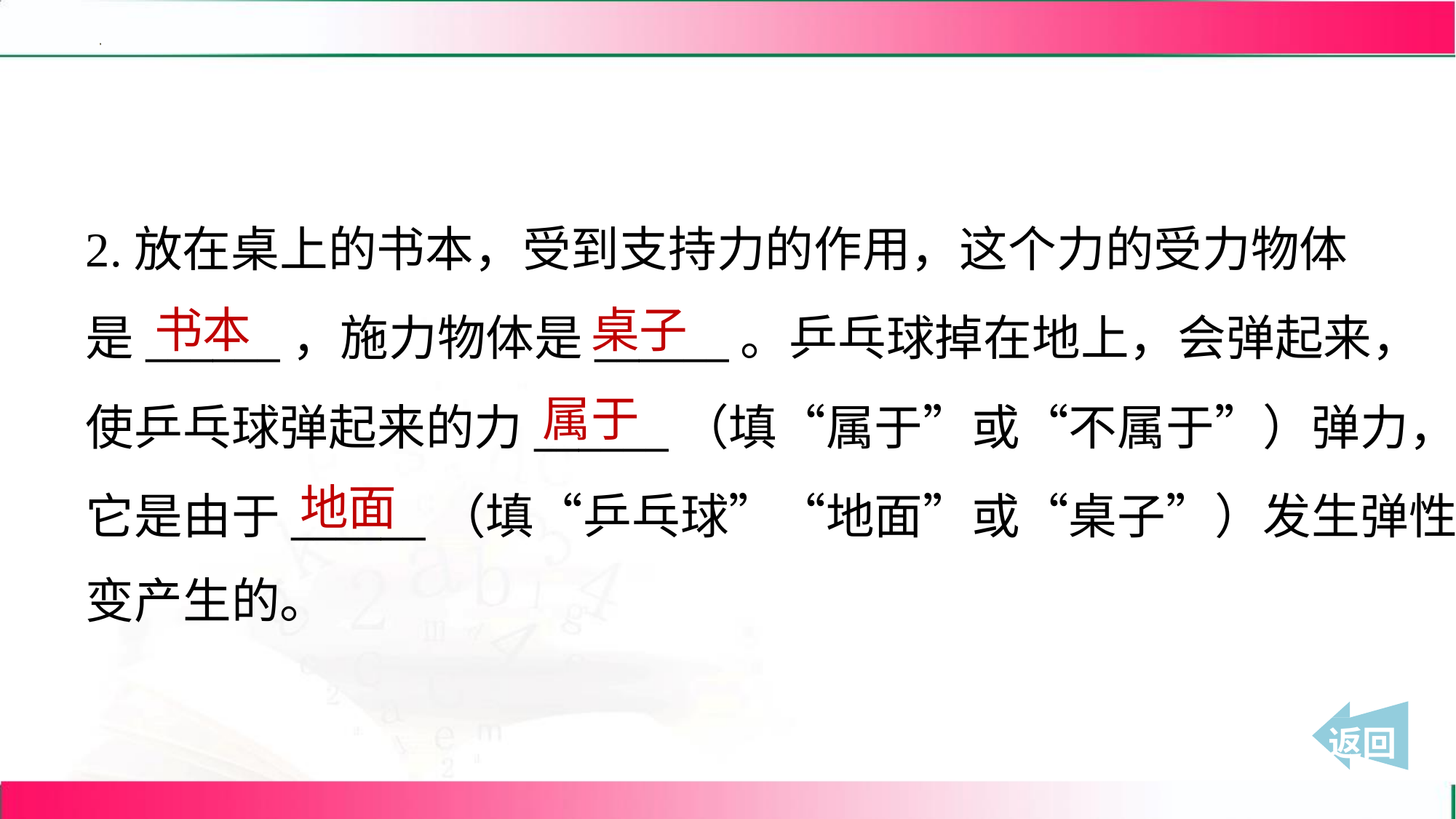

2.放在桌上的书本，受到支持力的作用，这个力的受力物体
是______，施力物体是______。乒乓球掉在地上，会弹起来，
使乒乓球弹起来的力______（填“属于”或“不属于”）弹力，
它是由于______（填“乒乓球”“地面”或“桌子”）发生弹性形
变产生的。
书本
桌子
属于
地面
 返回